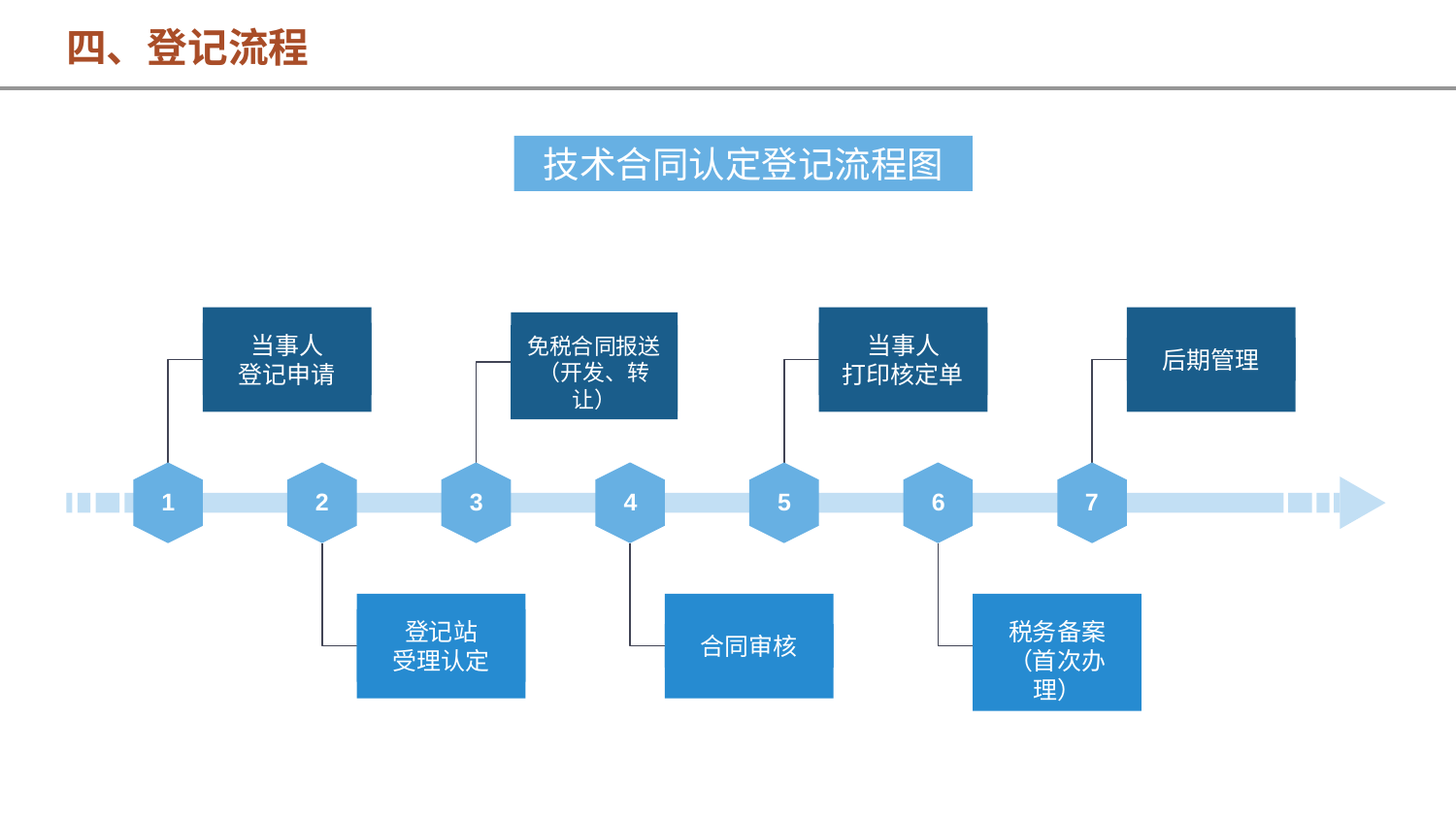

四、登记流程
技术合同认定登记流程图

当事人
登记申请

当事人
打印核定单

后期管理

免税合同报送
（开发、转让）

1

2

3

4

5

6

7

登记站
受理认定

合同审核

税务备案
（首次办理）